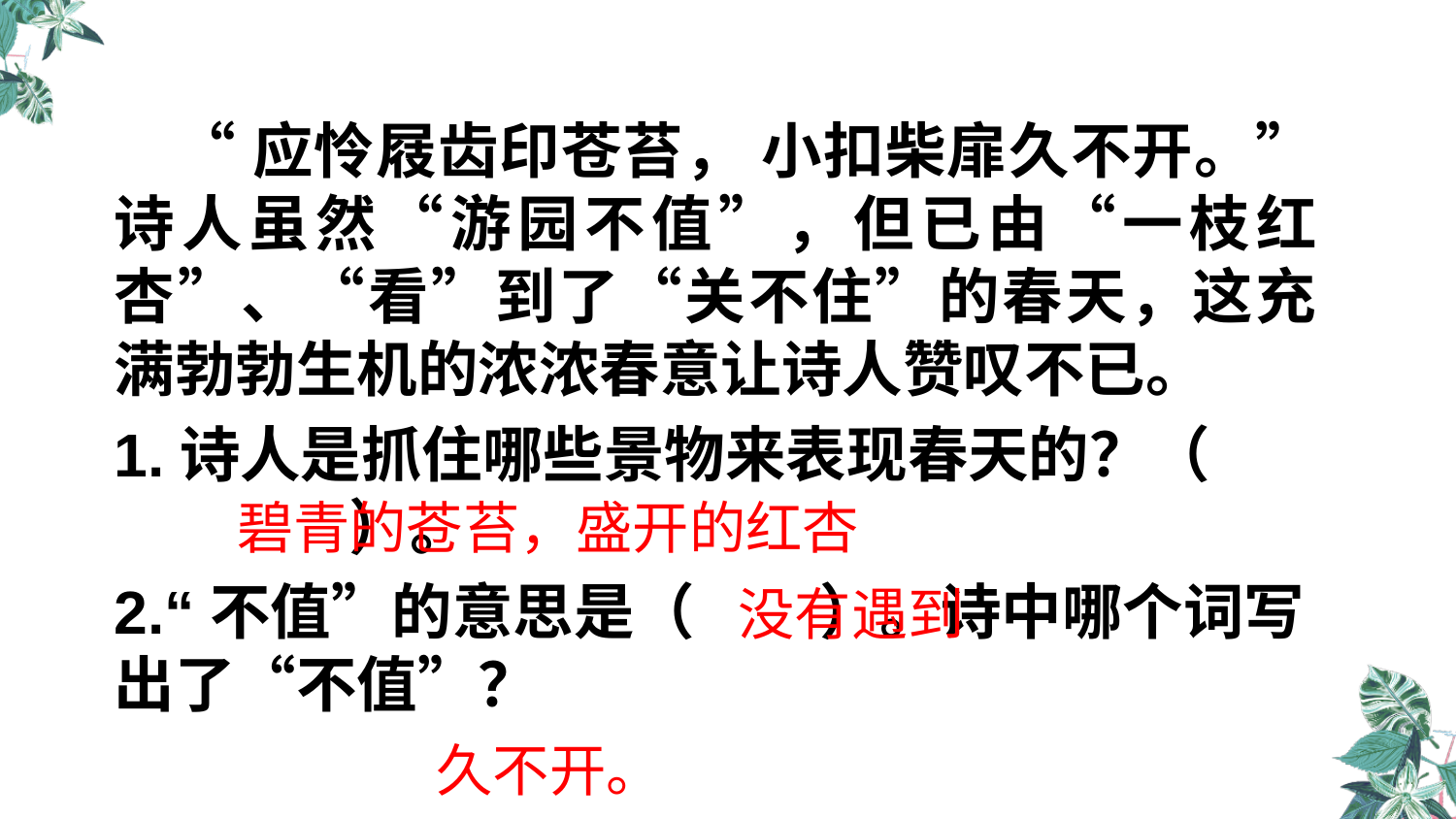

“应怜屐齿印苍苔， 小扣柴扉久不开。”诗人虽然“游园不值”，但已由“一枝红杏”、“看”到了“关不住”的春天，这充满勃勃生机的浓浓春意让诗人赞叹不已。
1.诗人是抓住哪些景物来表现春天的？（                         ）。
2.“不值”的意思是（         ）。诗中哪个词写出了“不值”？
碧青的苍苔，盛开的红杏
没有遇到

久不开。